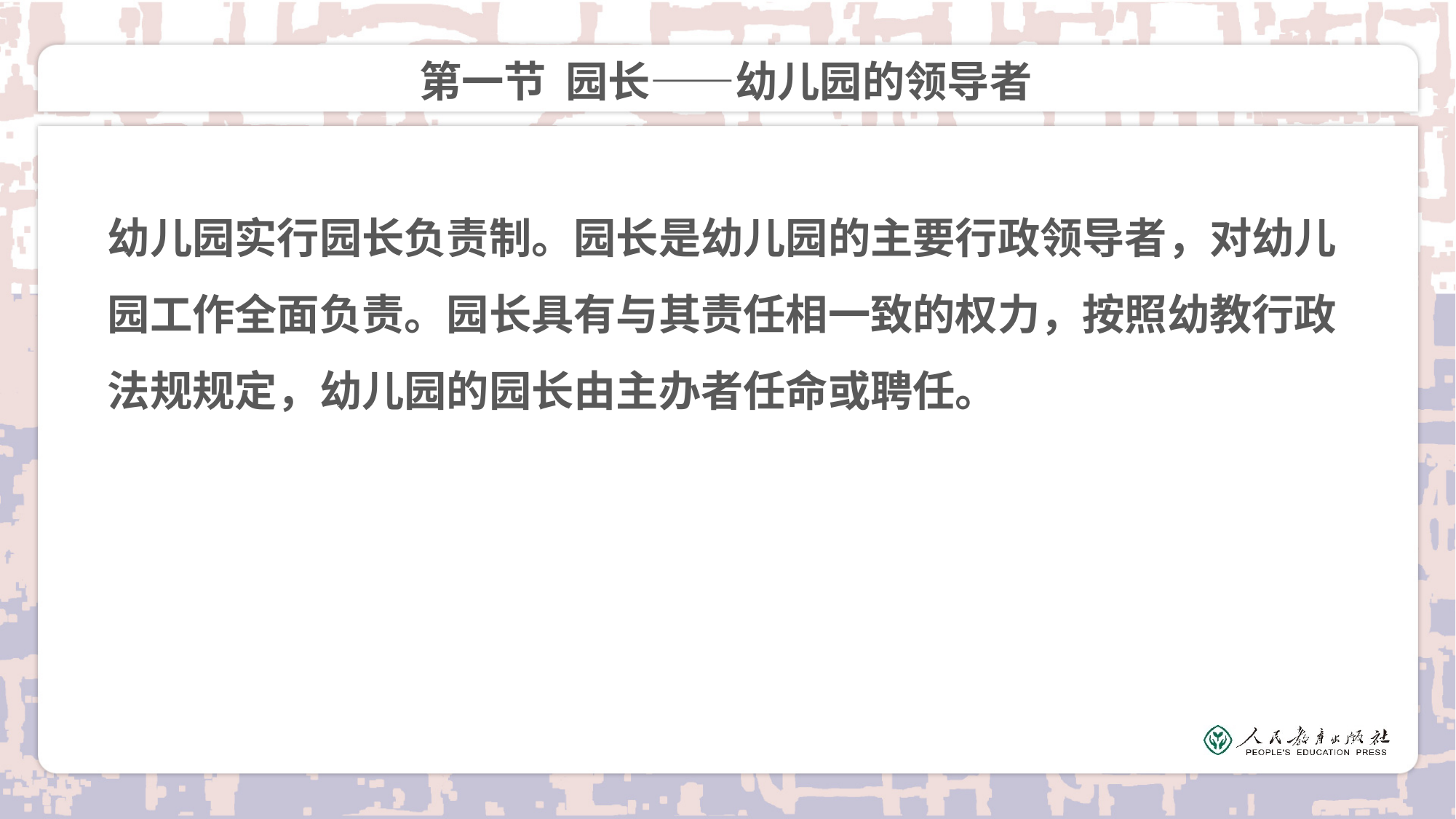

# 第一节  园长——幼儿园的领导者
幼儿园实行园长负责制。园长是幼儿园的主要行政领导者，对幼儿园工作全面负责。园长具有与其责任相一致的权力，按照幼教行政法规规定，幼儿园的园长由主办者任命或聘任。